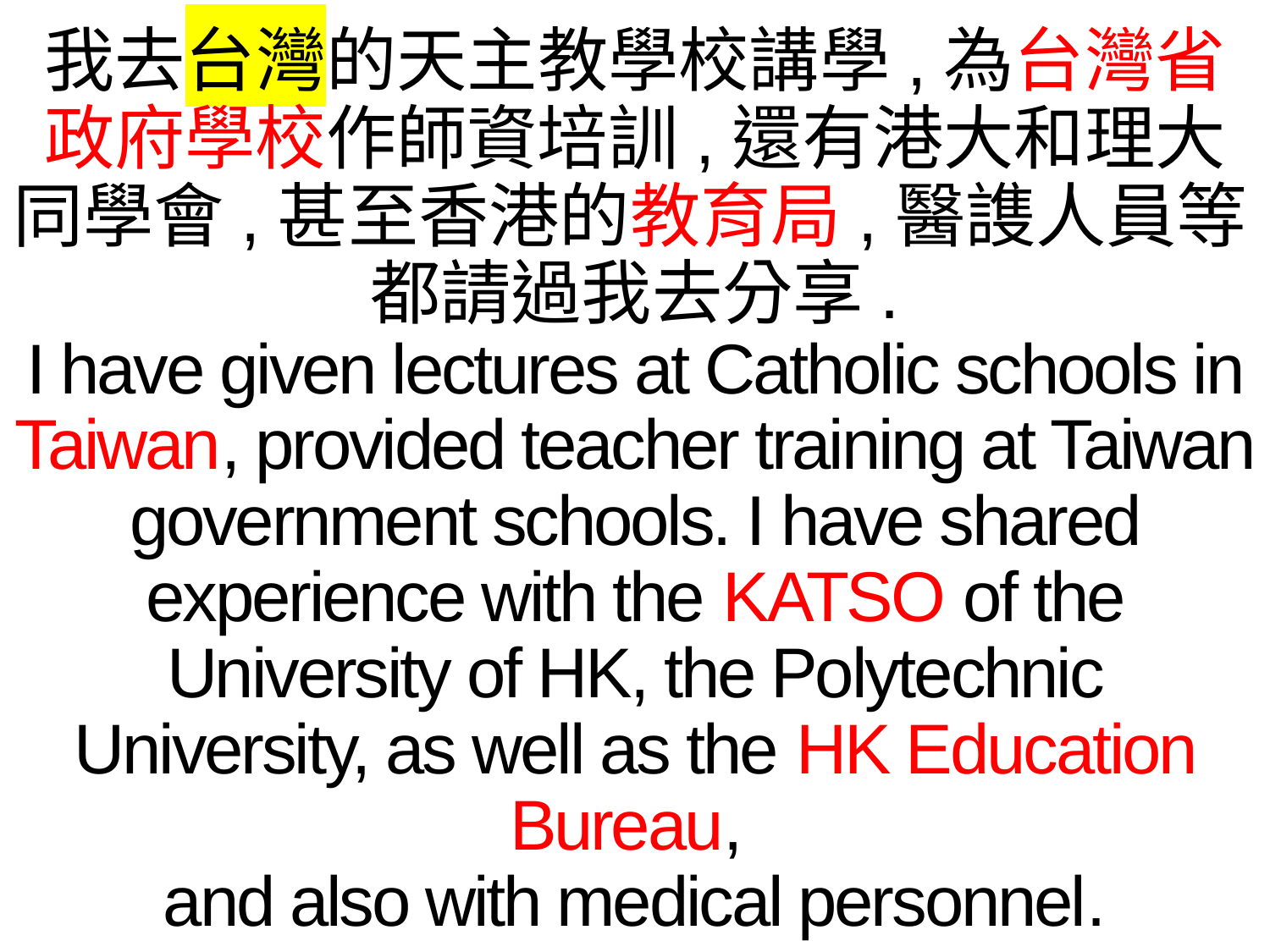

我去台灣的天主教學校講學,為台灣省政府學校作師資培訓,還有港大和理大同學會,甚至香港的教育局,醫謢人員等,
都請過我去分享.
I have given lectures at Catholic schools in Taiwan, provided teacher training at Taiwan government schools. I have shared experience with the KATSO of the University of HK, the Polytechnic University, as well as the HK Education Bureau,
and also with medical personnel.